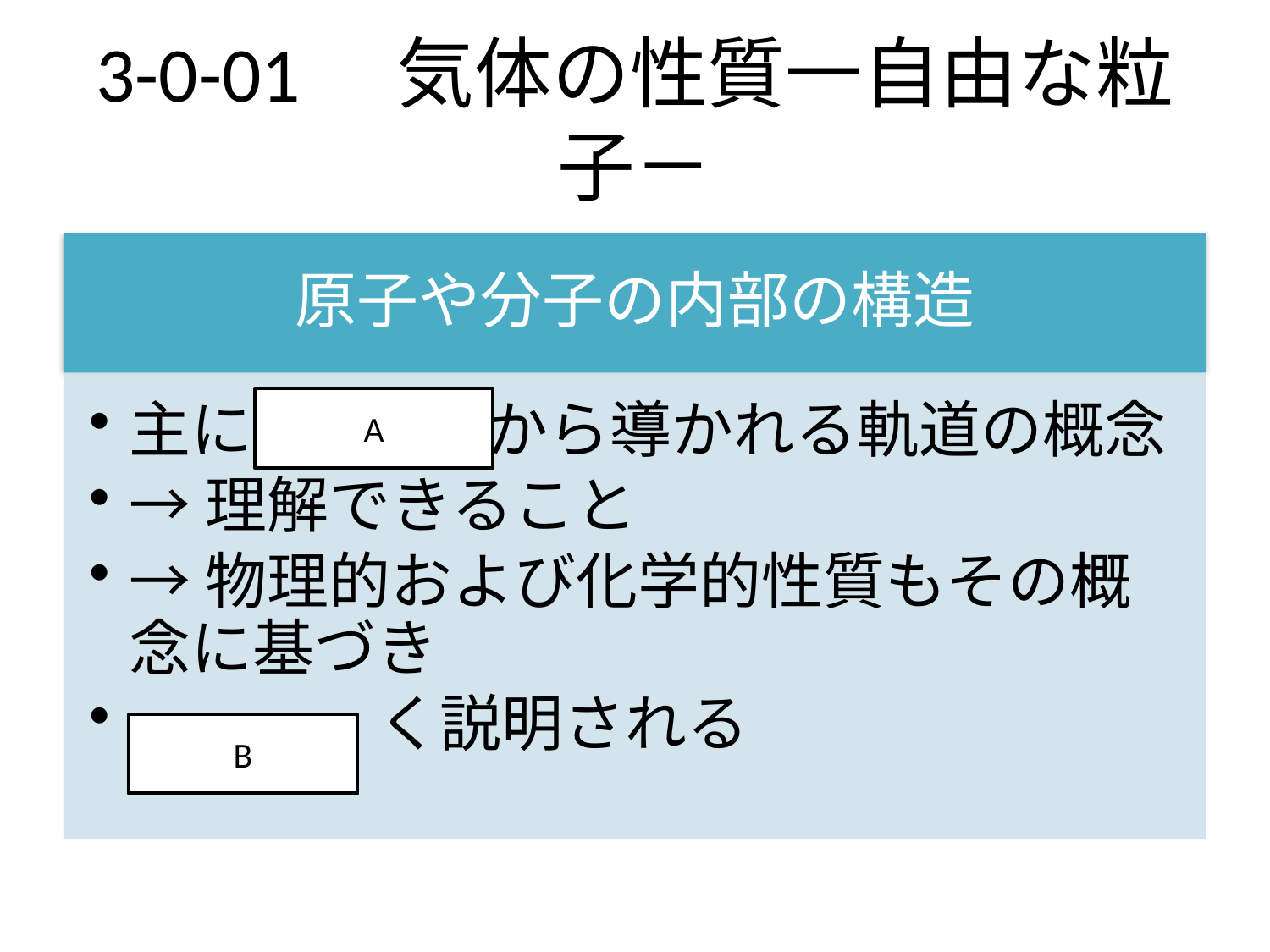

# 3-0-01　気体の性質一自由な粒子－
原子や分子の内部の構造
主に                 から導かれる軌道の概念
→理解できること
→物理的および化学的性質もその概念に基づき
                 く説明される
A
B